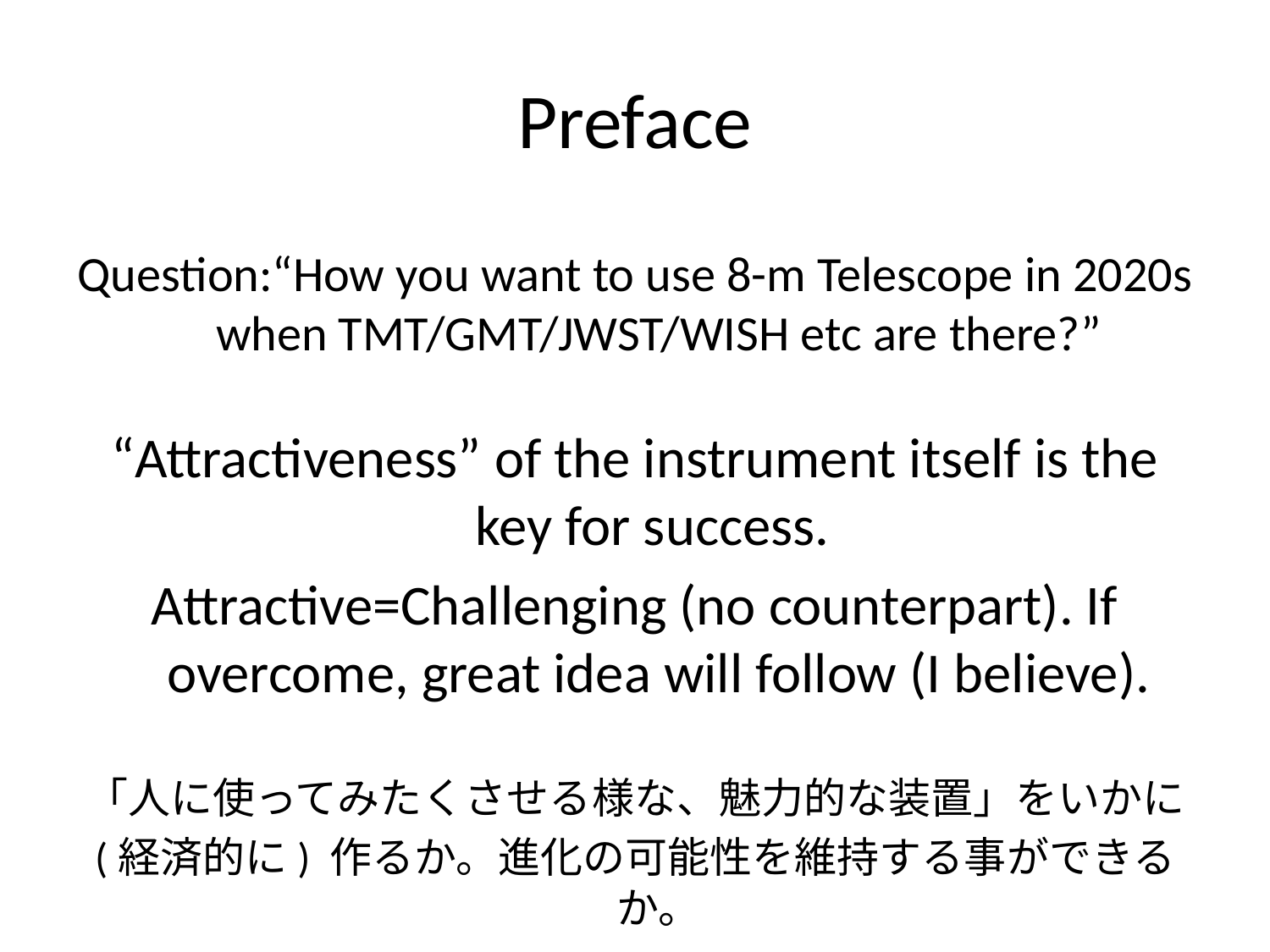

# Preface
Question:“How you want to use 8-m Telescope in 2020s when TMT/GMT/JWST/WISH etc are there?”

“Attractiveness” of the instrument itself is the key for success.
Attractive=Challenging (no counterpart). If overcome, great idea will follow (I believe).

「人に使ってみたくさせる様な、魅力的な装置」をいかに
(経済的に) 作るか。進化の可能性を維持する事ができるか。